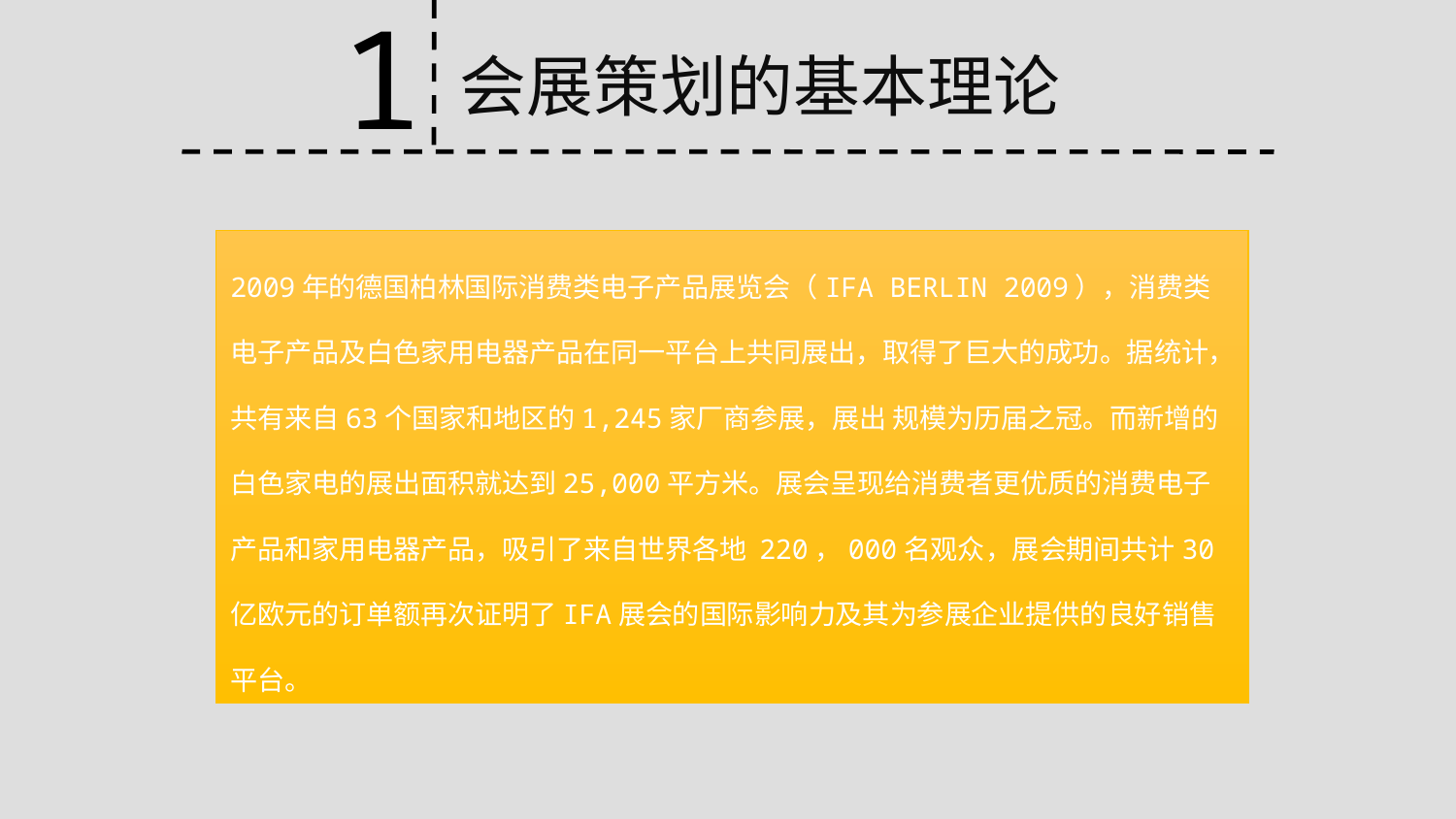

1
会展策划的基本理论
2009年的德国柏林国际消费类电子产品展览会（IFA BERLIN 2009），消费类电子产品及白色家用电器产品在同一平台上共同展出，取得了巨大的成功。据统计，共有来自63个国家和地区的1,245家厂商参展，展出 规模为历届之冠。而新增的白色家电的展出面积就达到25,000平方米。展会呈现给消费者更优质的消费电子产品和家用电器产品，吸引了来自世界各地 220，000名观众，展会期间共计30亿欧元的订单额再次证明了IFA展会的国际影响力及其为参展企业提供的良好销售平台。